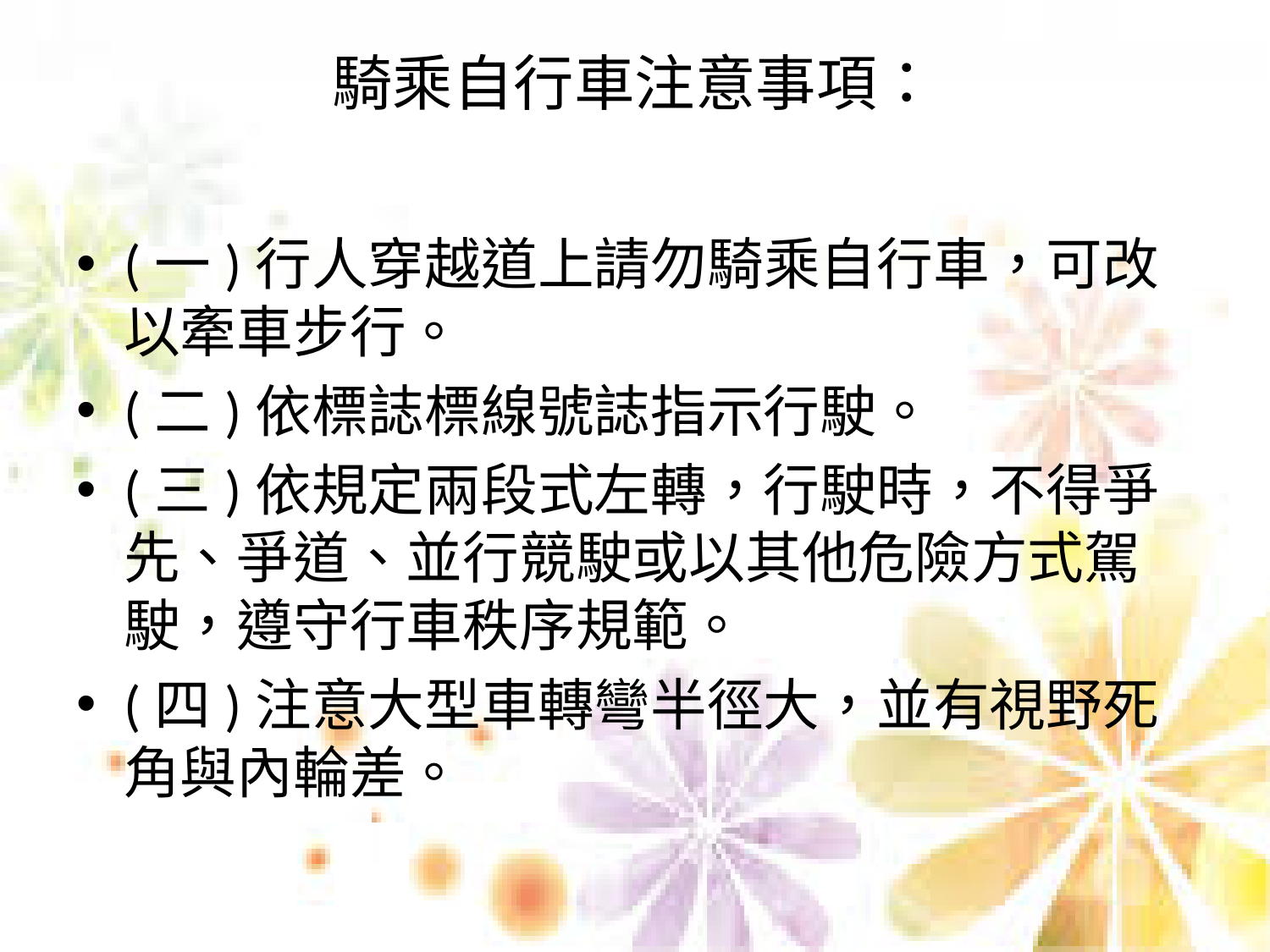

# 騎乘自行車注意事項：
(一)行人穿越道上請勿騎乘自行車，可改以牽車步行。
(二)依標誌標線號誌指示行駛。
(三)依規定兩段式左轉，行駛時，不得爭先、爭道、並行競駛或以其他危險方式駕駛，遵守行車秩序規範。
(四)注意大型車轉彎半徑大，並有視野死角與內輪差。